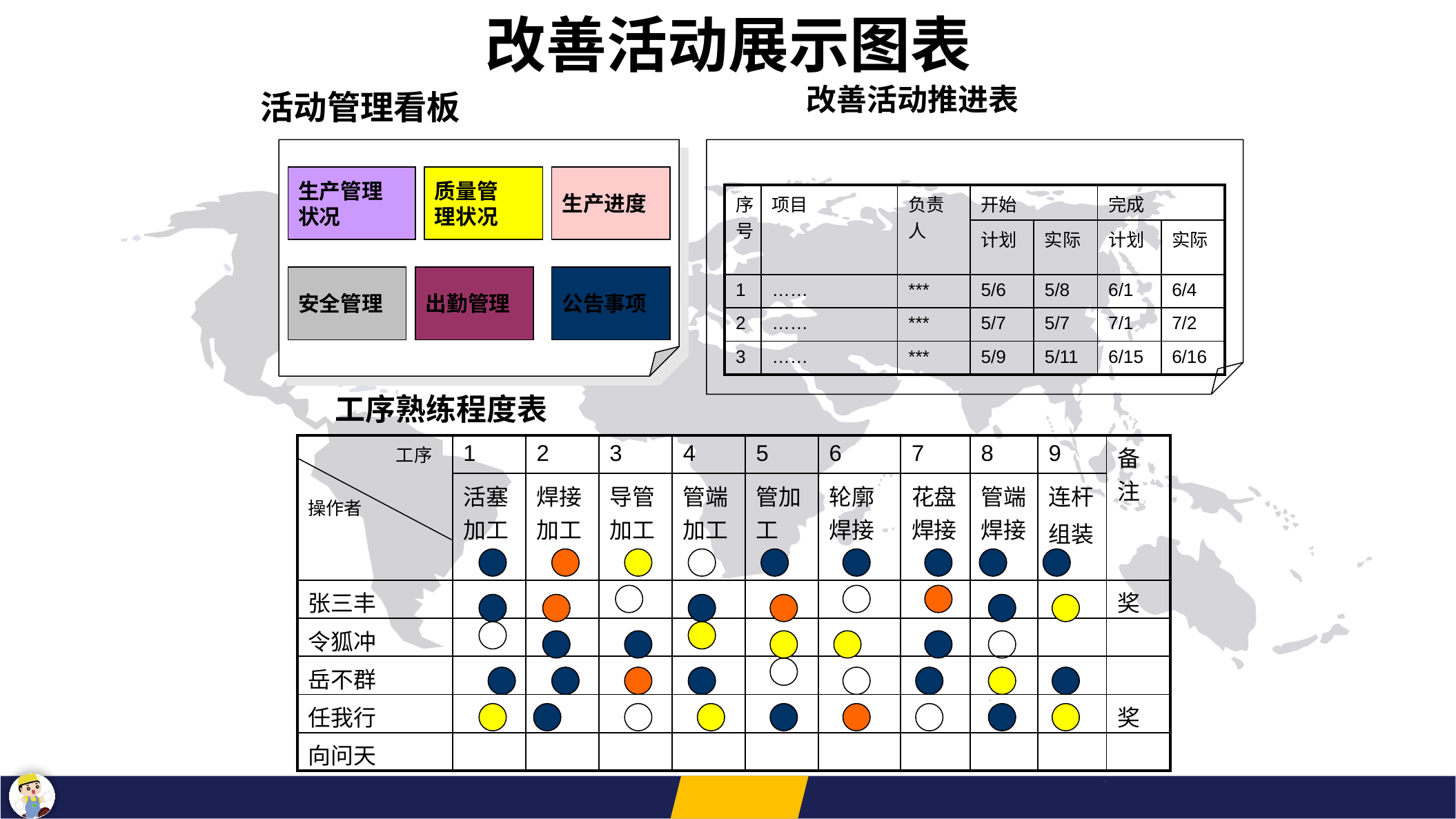

改善活动展示图表
改善活动推进表
活动管理看板

生产管理
状况
质量管
理状况
生产进度

| 序号 | 项目 | 负责人 | 开始 |  | 完成 |  |
| --- | --- | --- | --- | --- | --- | --- |
|  |  |  | 计划 | 实际 | 计划 | 实际 |
| 1 | …… | \*\*\* | 5/6 | 5/8 | 6/1 | 6/4 |
| 2 | …… | \*\*\* | 5/7 | 5/7 | 7/1 | 7/2 |
| 3 | …… | \*\*\* | 5/9 | 5/11 | 6/15 | 6/16 |
安全管理
出勤管理
公告事项
工序熟练程度表
| 工序 操作者 | 1 | 2 | 3 | 4 | 5 | 6 | 7 | 8 | 9 | 备注 |
| --- | --- | --- | --- | --- | --- | --- | --- | --- | --- | --- |
|  | 活塞加工 | 焊接加工 | 导管加工 | 管端加工 | 管加工 | 轮廓焊接 | 花盘焊接 | 管端焊接 | 连杆 组装 |  |
| 张三丰 |  |  |  |  |  |  |  |  |  | 奖 |
| 令狐冲 |  |  |  |  |  |  |  |  |  |  |
| 岳不群 |  |  |  |  |  |  |  |  |  |  |
| 任我行 |  |  |  |  |  |  |  |  |  | 奖 |
| 向问天 |  |  |  |  |  |  |  |  |  |  |

# 61